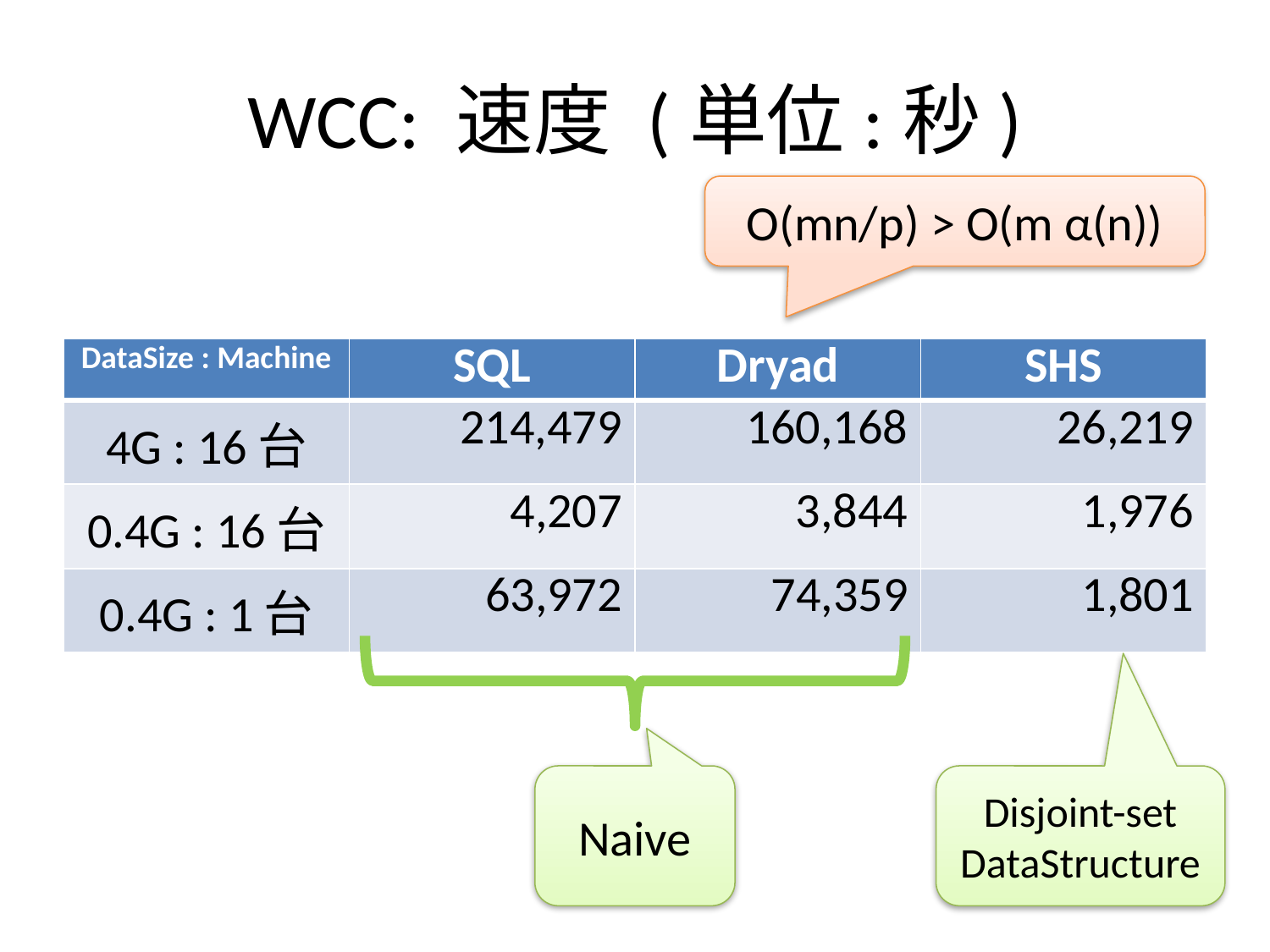

# WCC: 速度 (単位:秒)
O(mn/p) > O(m α(n))
| DataSize : Machine | SQL | Dryad | SHS |
| --- | --- | --- | --- |
| 4G : 16台 | 214,479 | 160,168 | 26,219 |
| 0.4G : 16台 | 4,207 | 3,844 | 1,976 |
| 0.4G : 1台 | 63,972 | 74,359 | 1,801 |

Naive
Disjoint-set
DataStructure